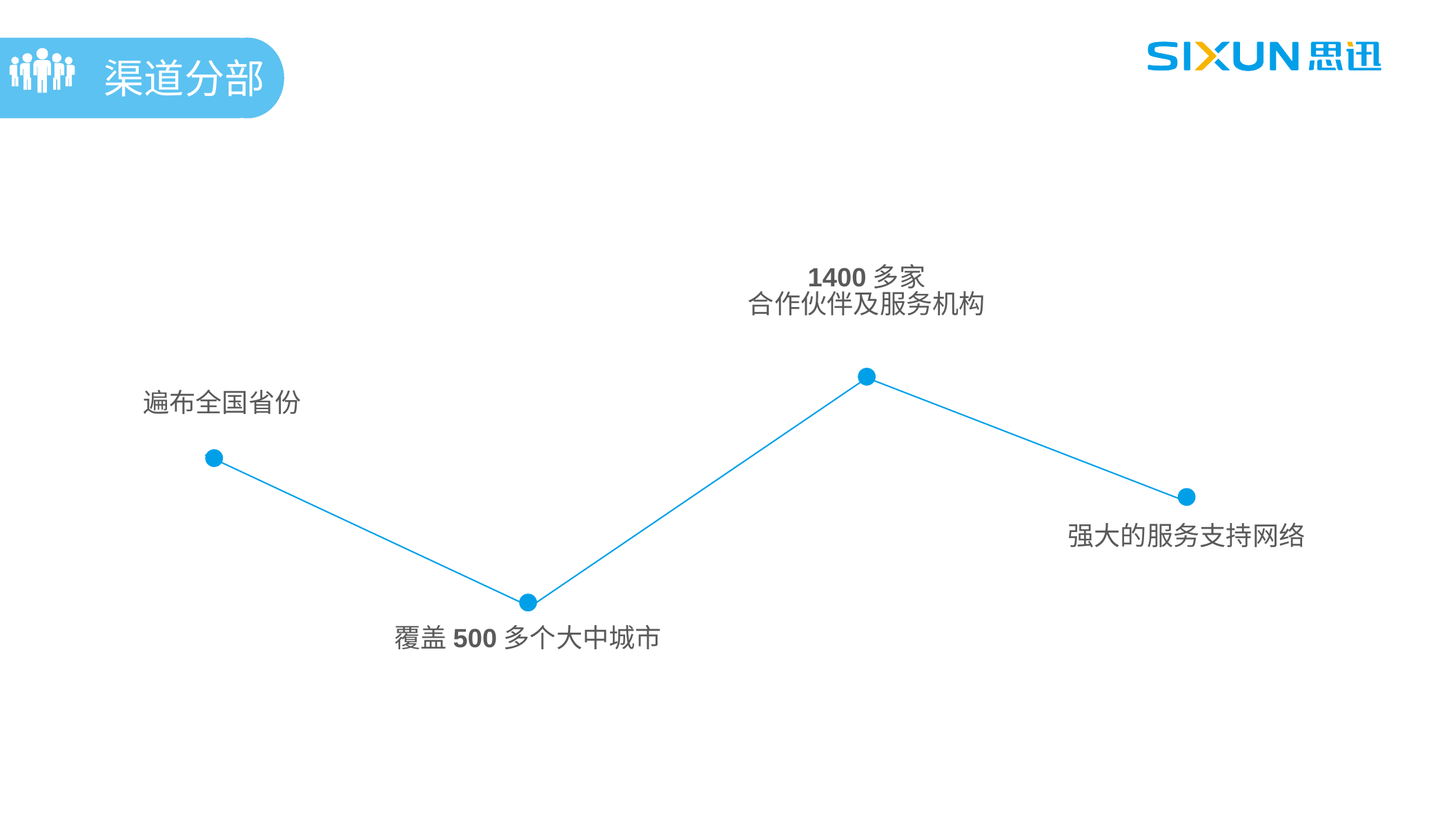

渠道分部
1400多家
合作伙伴及服务机构

遍布全国省份

强大的服务支持网络

覆盖500多个大中城市